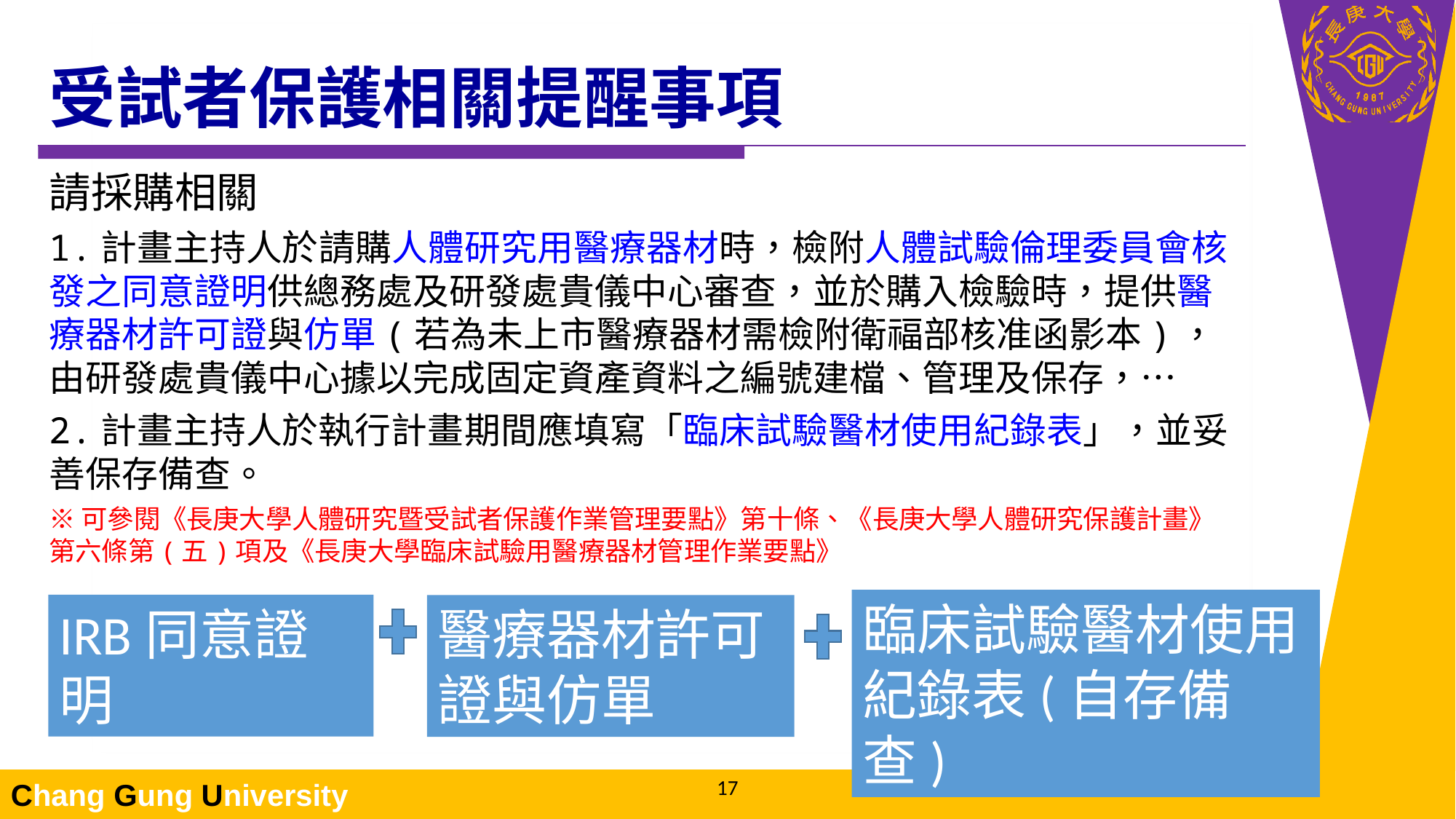

# 受試者保護相關提醒事項
請採購相關
1.計畫主持人於請購人體研究用醫療器材時，檢附人體試驗倫理委員會核發之同意證明供總務處及研發處貴儀中心審查，並於購入檢驗時，提供醫療器材許可證與仿單(若為未上市醫療器材需檢附衛福部核准函影本)，由研發處貴儀中心據以完成固定資產資料之編號建檔、管理及保存，…
2.計畫主持人於執行計畫期間應填寫「臨床試驗醫材使用紀錄表」，並妥善保存備查。
※可參閱《長庚大學人體研究暨受試者保護作業管理要點》第十條、《長庚大學人體研究保護計畫》第六條第(五)項及《長庚大學臨床試驗用醫療器材管理作業要點》

臨床試驗醫材使用紀錄表(自存備查)
IRB同意證明
醫療器材許可證與仿單

17